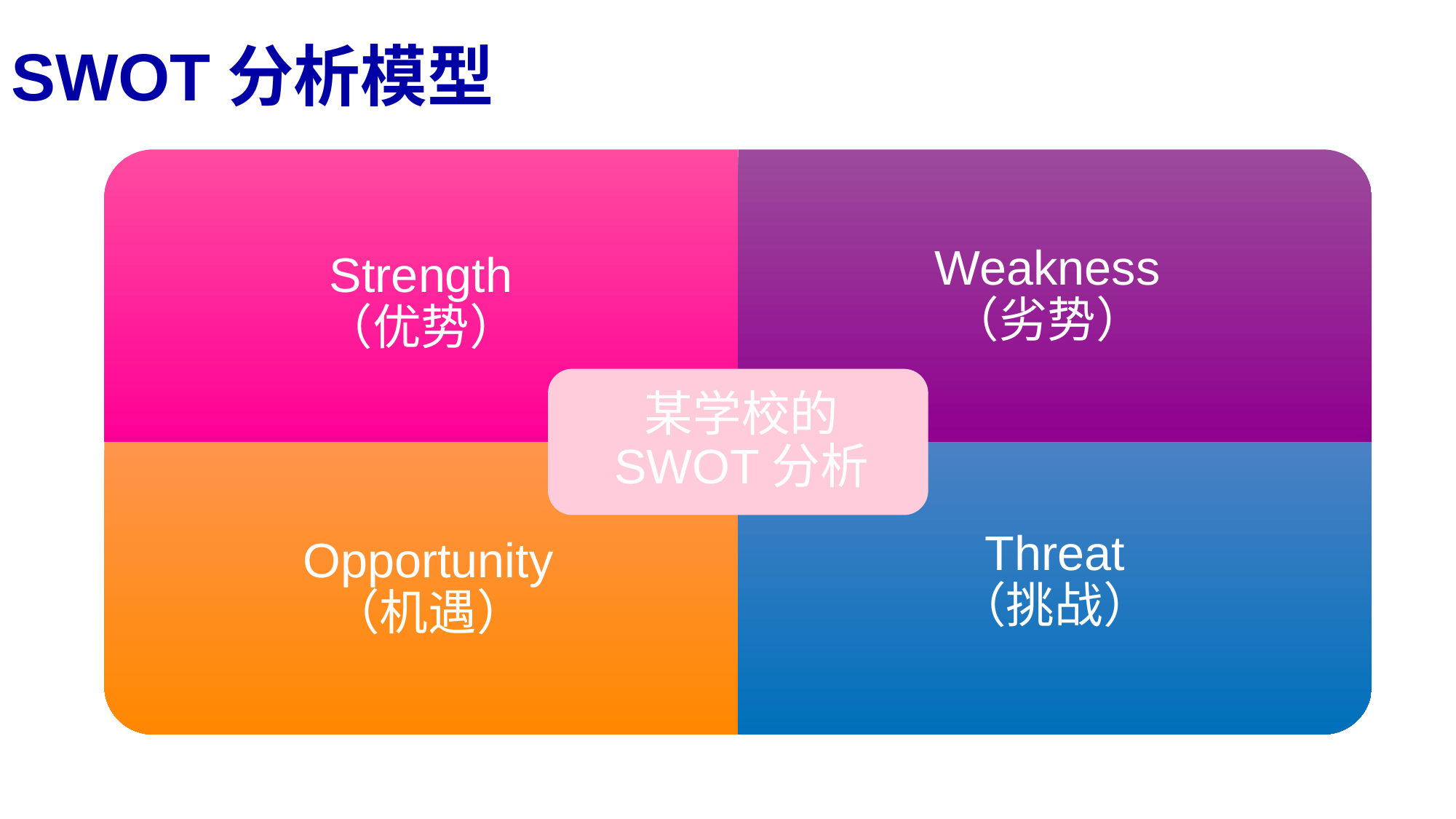

# SWOT分析模型
Strength
（优势）
Weakness
（劣势）
Opportunity
（机遇）
Threat
（挑战）
某学校的
SWOT分析